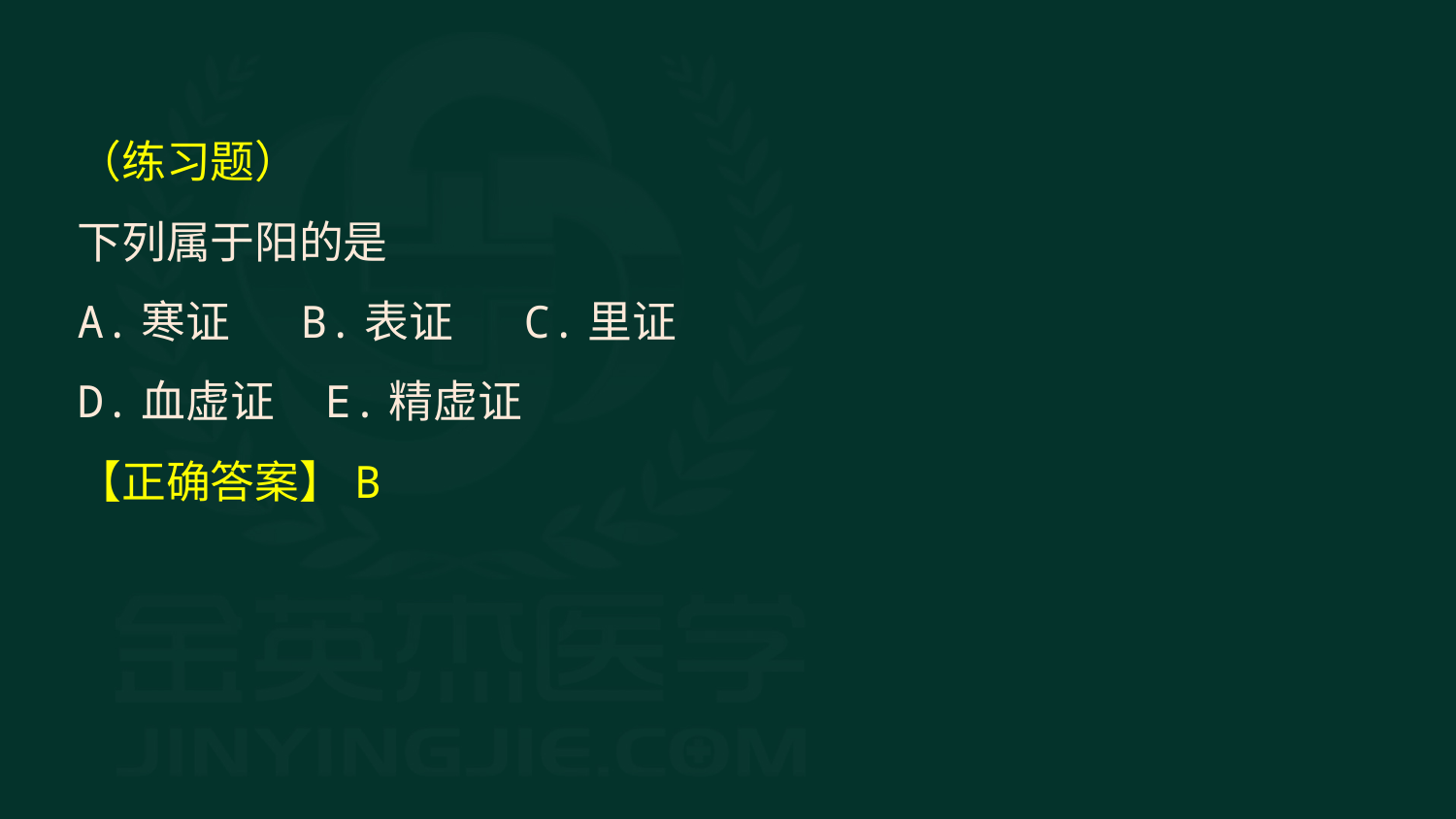

（练习题）
下列属于阳的是
A.寒证      B.表证      C.里证
D.血虚证    E.精虚证
【正确答案】B